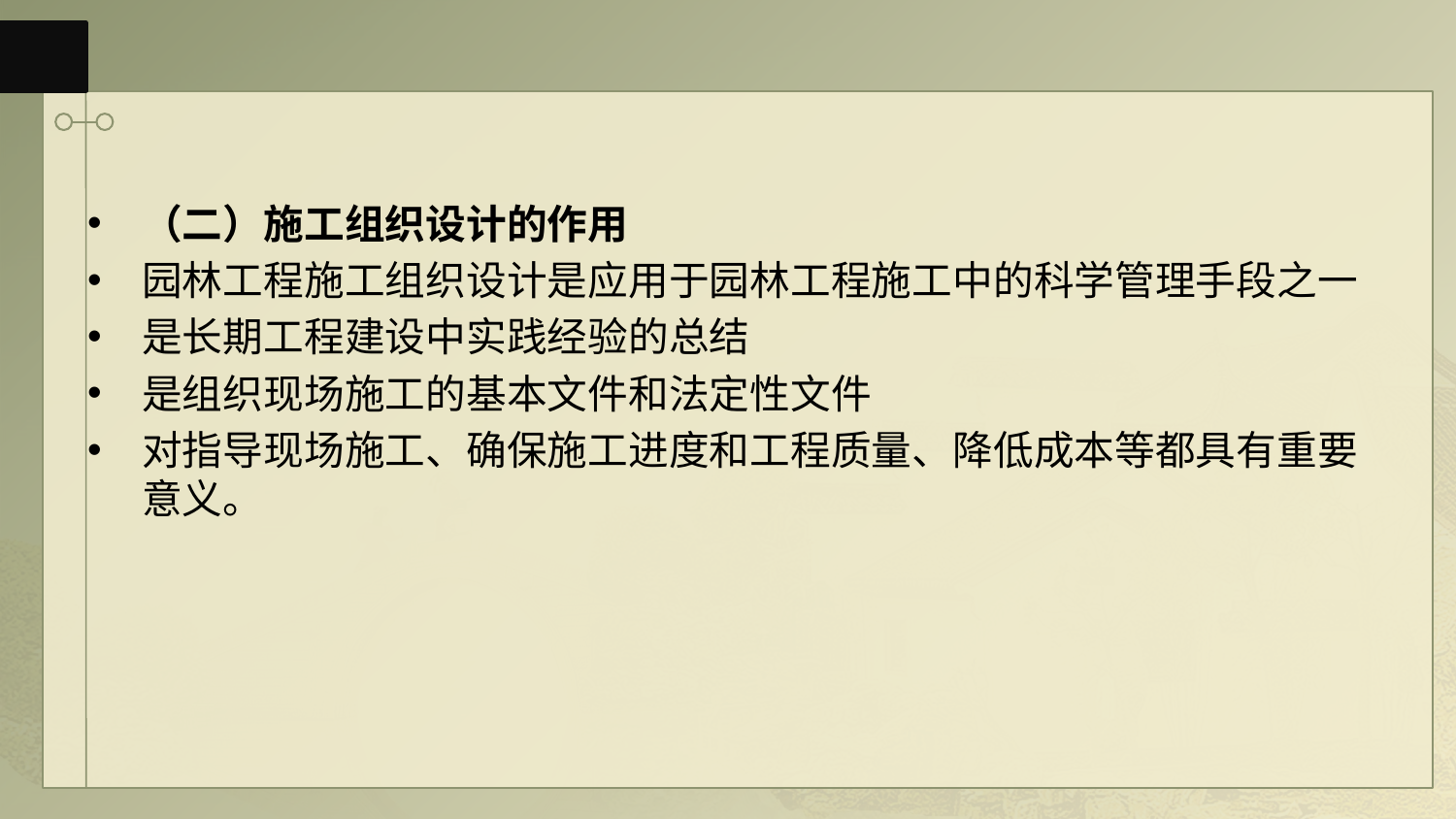

#
（二）施工组织设计的作用
园林工程施工组织设计是应用于园林工程施工中的科学管理手段之一
是长期工程建设中实践经验的总结
是组织现场施工的基本文件和法定性文件
对指导现场施工、确保施工进度和工程质量、降低成本等都具有重要意义。